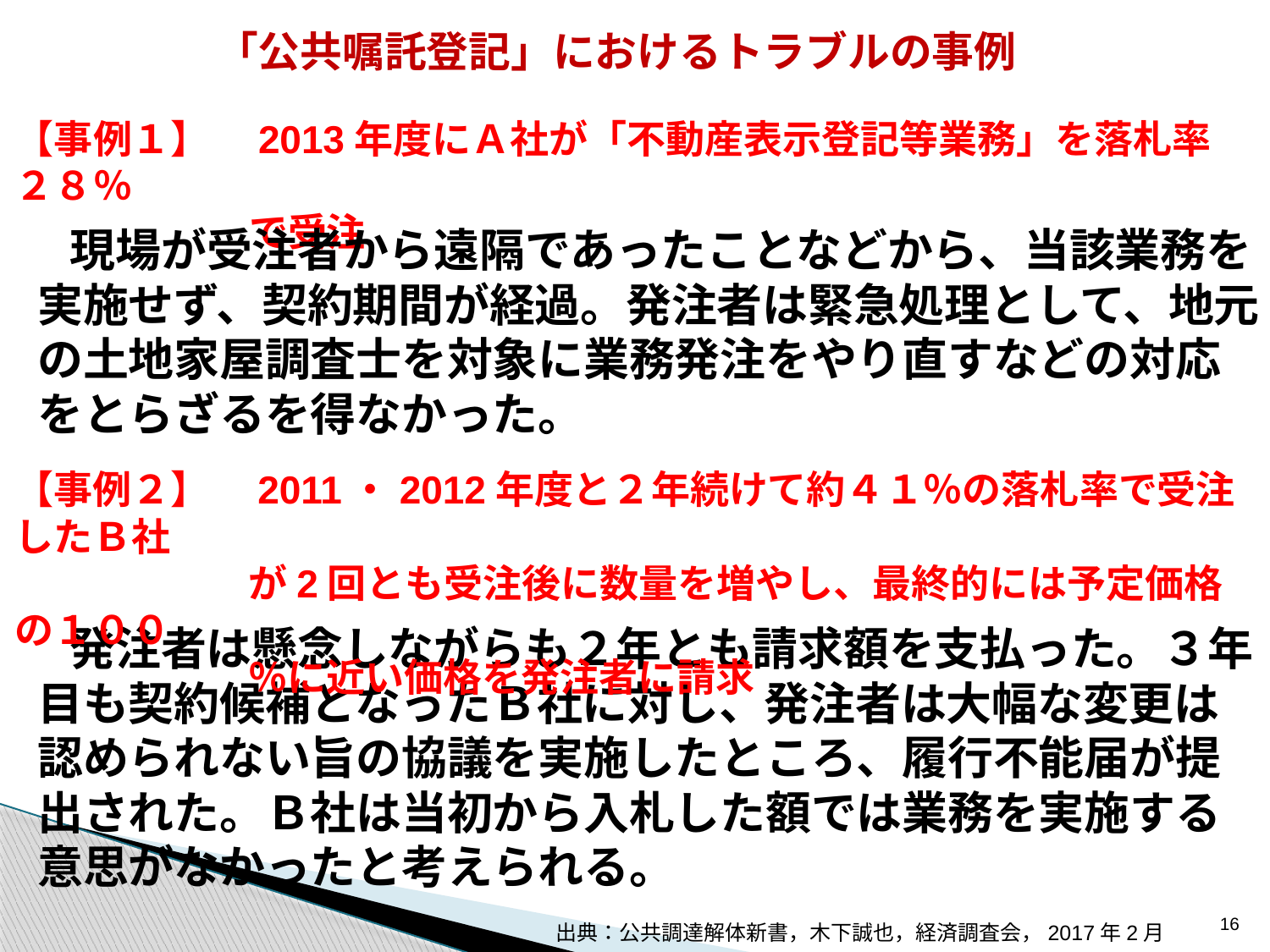

「公共嘱託登記」におけるトラブルの事例
【事例１】　2013年度にＡ社が「不動産表示登記等業務」を落札率２８％
　　　　　　で受注
　現場が受注者から遠隔であったことなどから、当該業務を実施せず、契約期間が経過。発注者は緊急処理として、地元の土地家屋調査士を対象に業務発注をやり直すなどの対応をとらざるを得なかった。
【事例２】　2011・2012年度と２年続けて約４１％の落札率で受注したＢ社
　　　　　　が2回とも受注後に数量を増やし、最終的には予定価格の１００
　　　　　　％に近い価格を発注者に請求
　発注者は懸念しながらも２年とも請求額を支払った。３年目も契約候補となったＢ社に対し、発注者は大幅な変更は認められない旨の協議を実施したところ、履行不能届が提出された。Ｂ社は当初から入札した額では業務を実施する意思がなかったと考えられる。
16
出典：公共調達解体新書，木下誠也，経済調査会，2017年2月